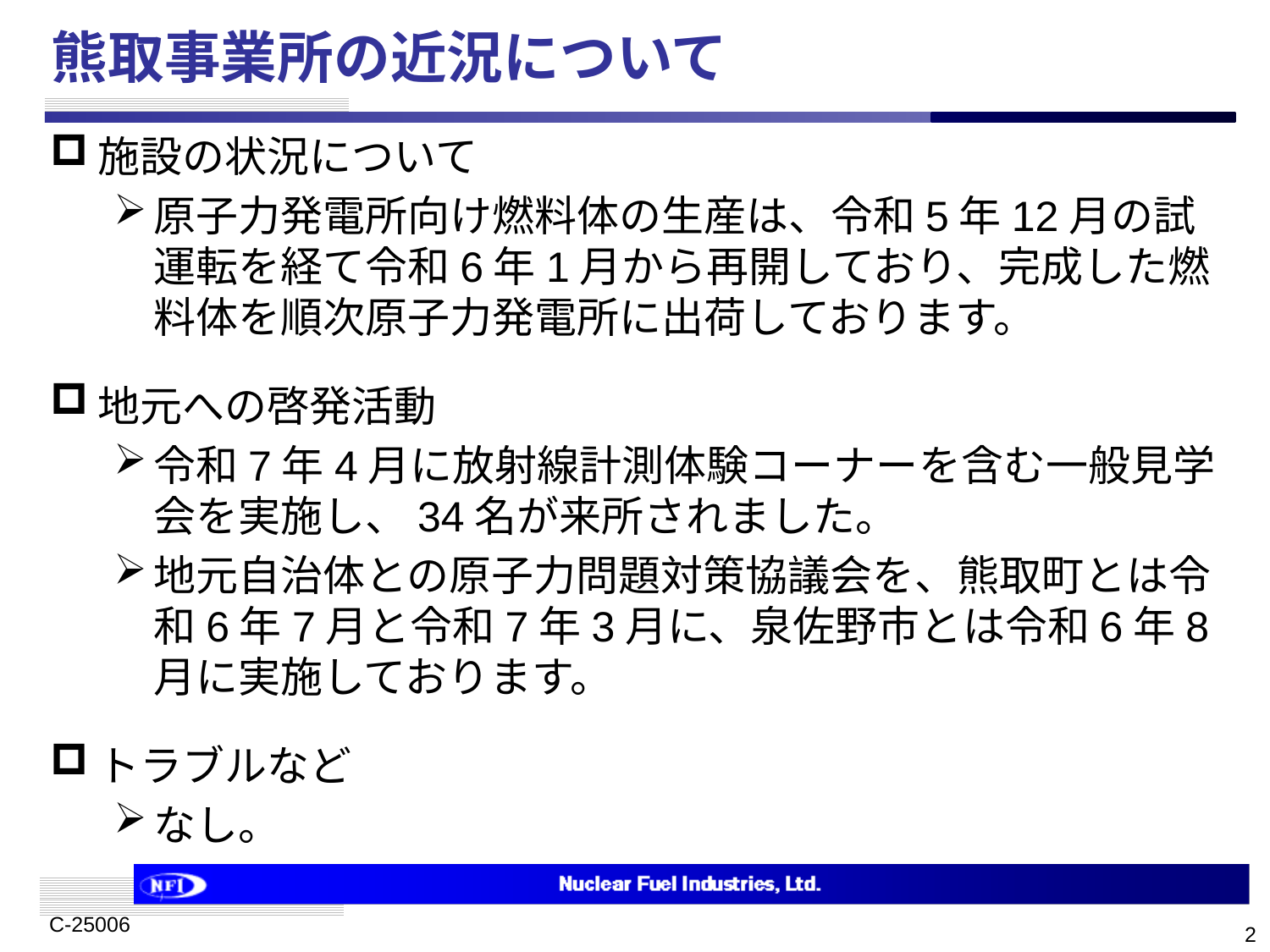

# 熊取事業所の近況について
施設の状況について
原子力発電所向け燃料体の生産は、令和5年12月の試運転を経て令和6年1月から再開しており、完成した燃料体を順次原子力発電所に出荷しております。

地元への啓発活動
令和7年4月に放射線計測体験コーナーを含む一般見学会を実施し、34名が来所されました。
地元自治体との原子力問題対策協議会を、熊取町とは令和6年7月と令和7年3月に、泉佐野市とは令和6年8月に実施しております。

トラブルなど
なし。
2